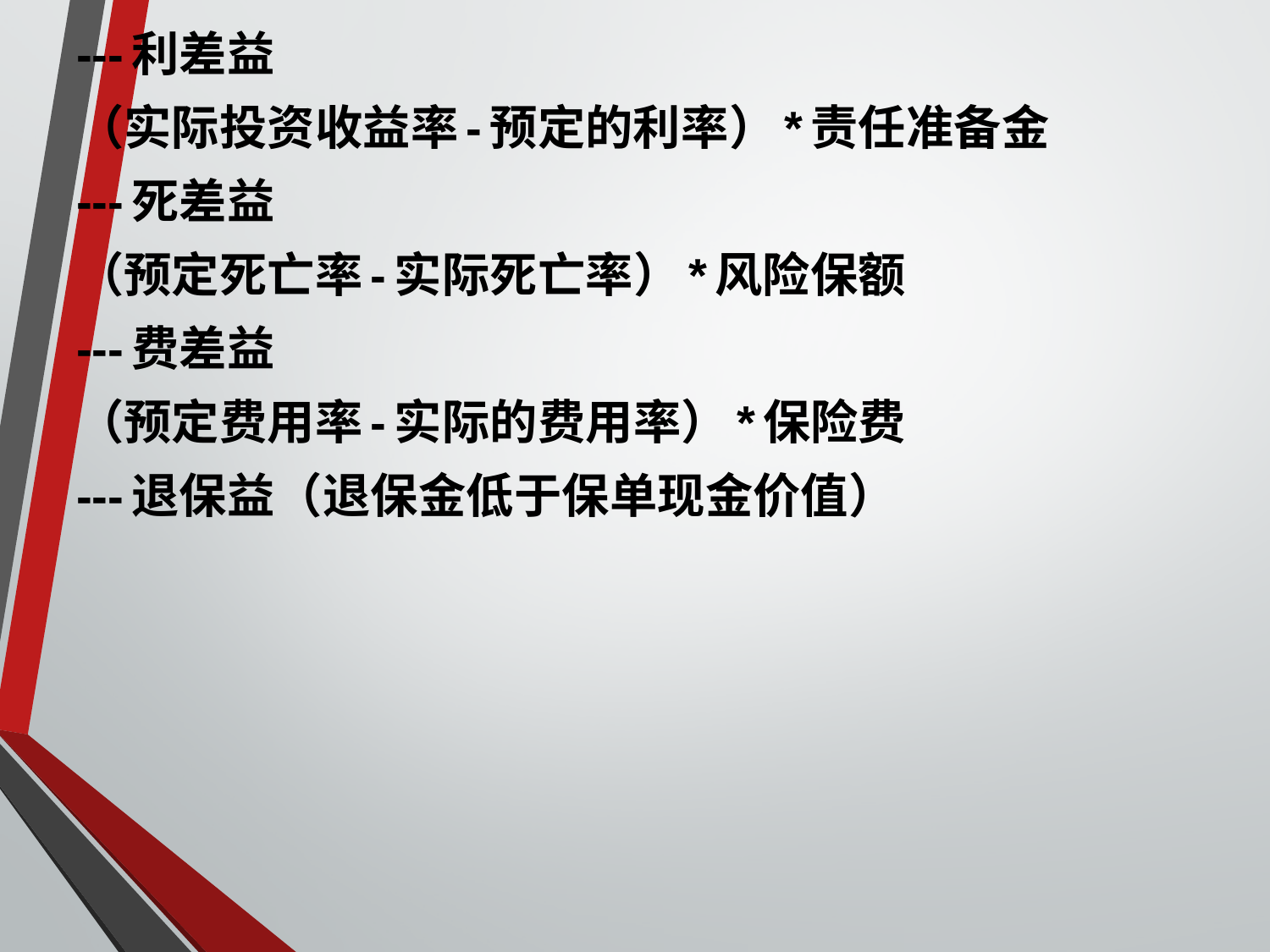

---利差益
（实际投资收益率-预定的利率）*责任准备金
---死差益
（预定死亡率-实际死亡率）*风险保额
---费差益
（预定费用率-实际的费用率）*保险费
---退保益（退保金低于保单现金价值）